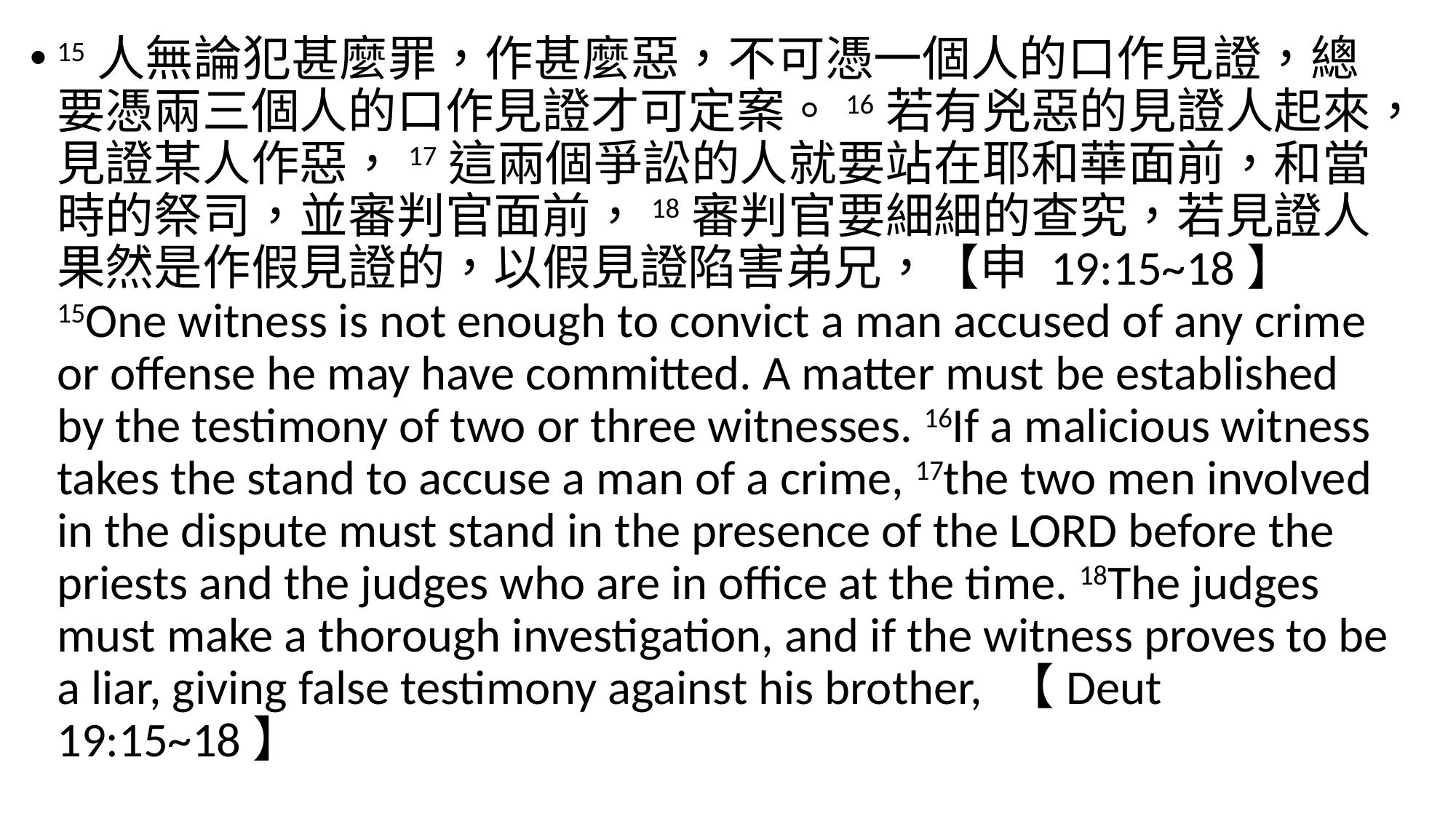

15人無論犯甚麼罪，作甚麼惡，不可憑一個人的口作見證，總要憑兩三個人的口作見證才可定案。16若有兇惡的見證人起來，見證某人作惡，17這兩個爭訟的人就要站在耶和華面前，和當時的祭司，並審判官面前，18審判官要細細的查究，若見證人果然是作假見證的，以假見證陷害弟兄，【申 19:15~18】
15One witness is not enough to convict a man accused of any crime or offense he may have committed. A matter must be established by the testimony of two or three witnesses. 16If a malicious witness takes the stand to accuse a man of a crime, 17the two men involved in the dispute must stand in the presence of the LORD before the priests and the judges who are in office at the time. 18The judges must make a thorough investigation, and if the witness proves to be a liar, giving false testimony against his brother, 【Deut 19:15~18】
#